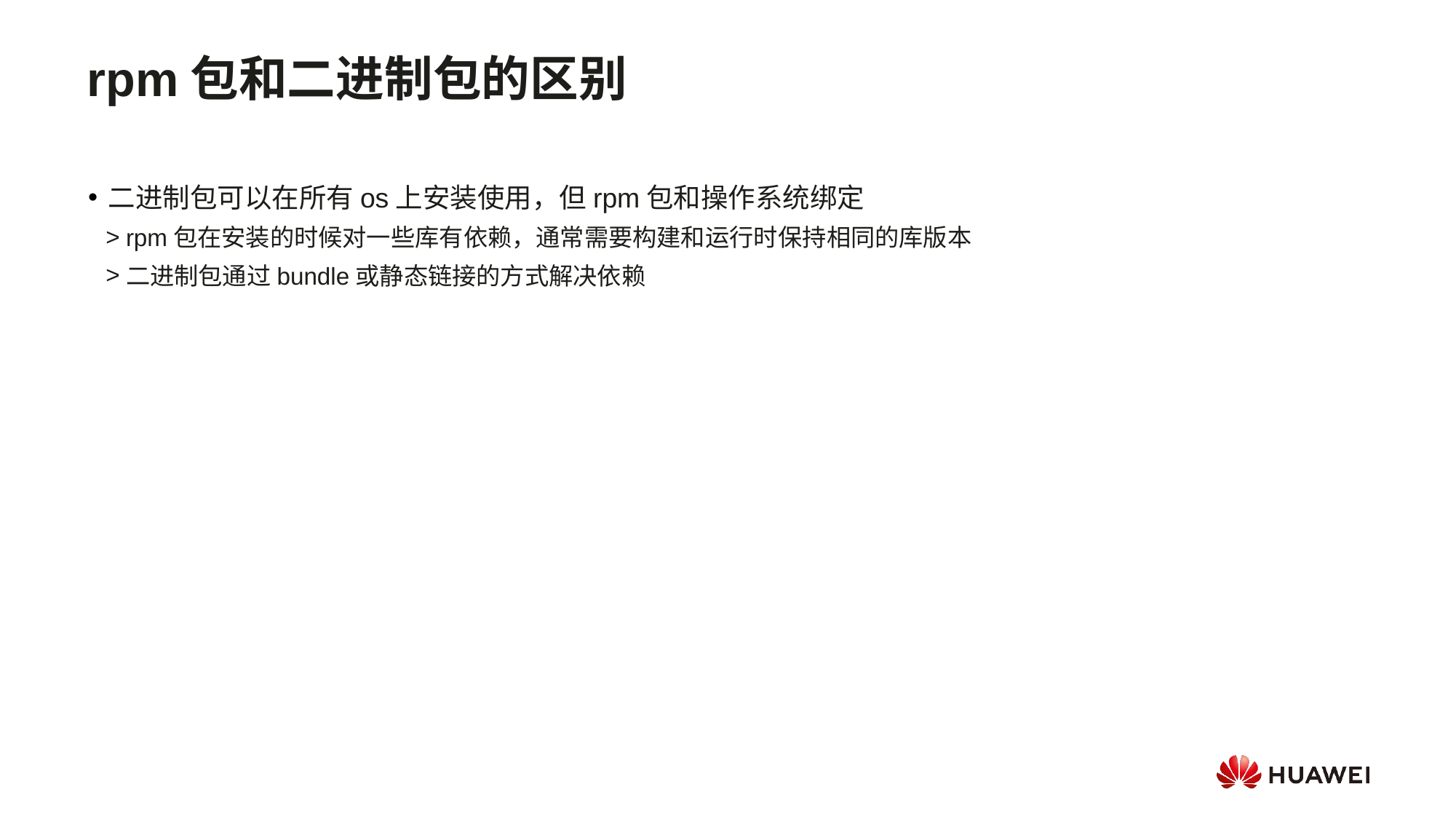

rpm包和二进制包的区别
二进制包可以在所有os上安装使用，但rpm包和操作系统绑定
rpm包在安装的时候对一些库有依赖，通常需要构建和运行时保持相同的库版本
二进制包通过bundle或静态链接的方式解决依赖